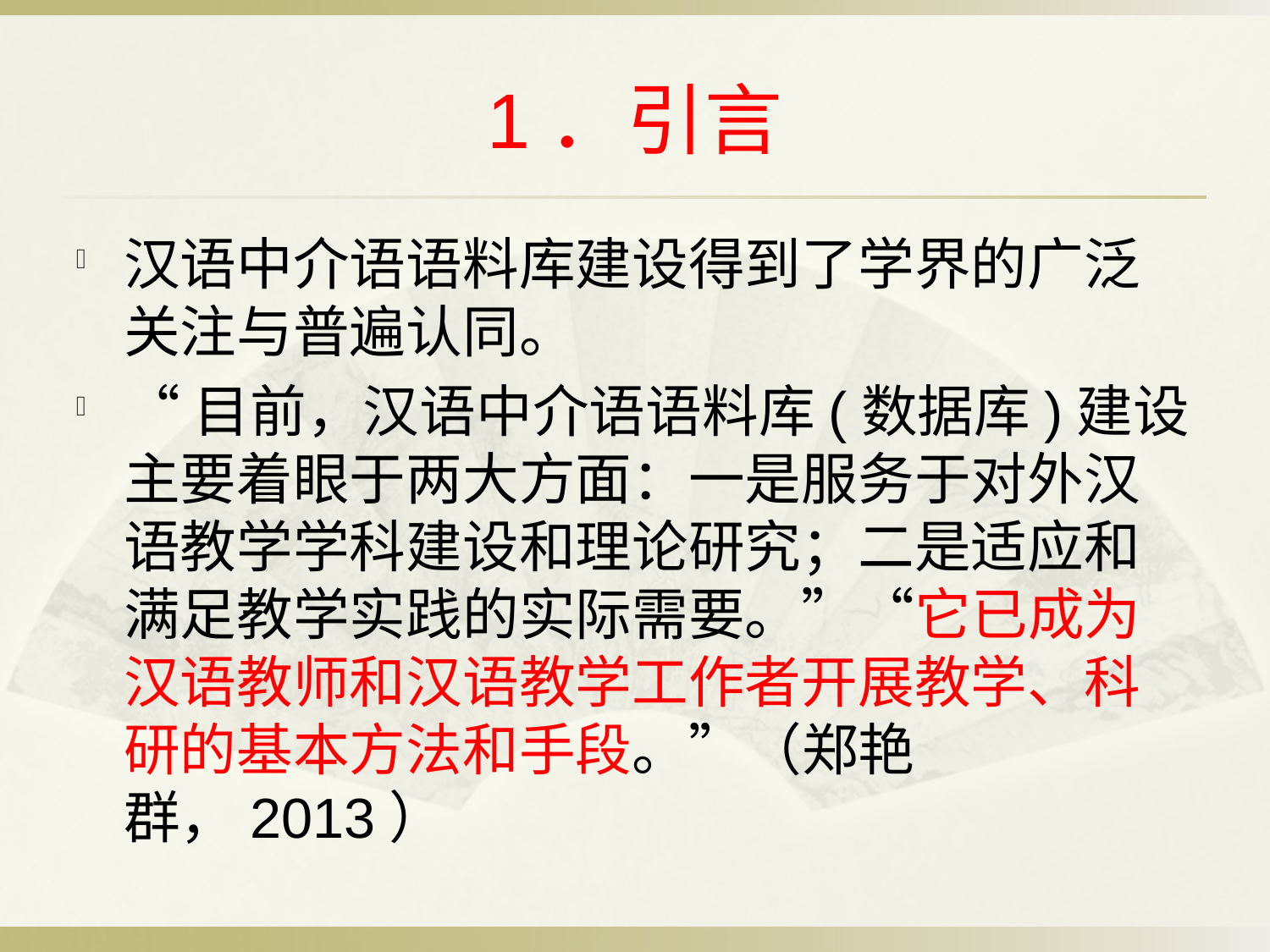

# 1．引言
汉语中介语语料库建设得到了学界的广泛关注与普遍认同。
“目前，汉语中介语语料库(数据库)建设主要着眼于两大方面：一是服务于对外汉语教学学科建设和理论研究；二是适应和满足教学实践的实际需要。”“它已成为汉语教师和汉语教学工作者开展教学、科研的基本方法和手段。”（郑艳群，2013）